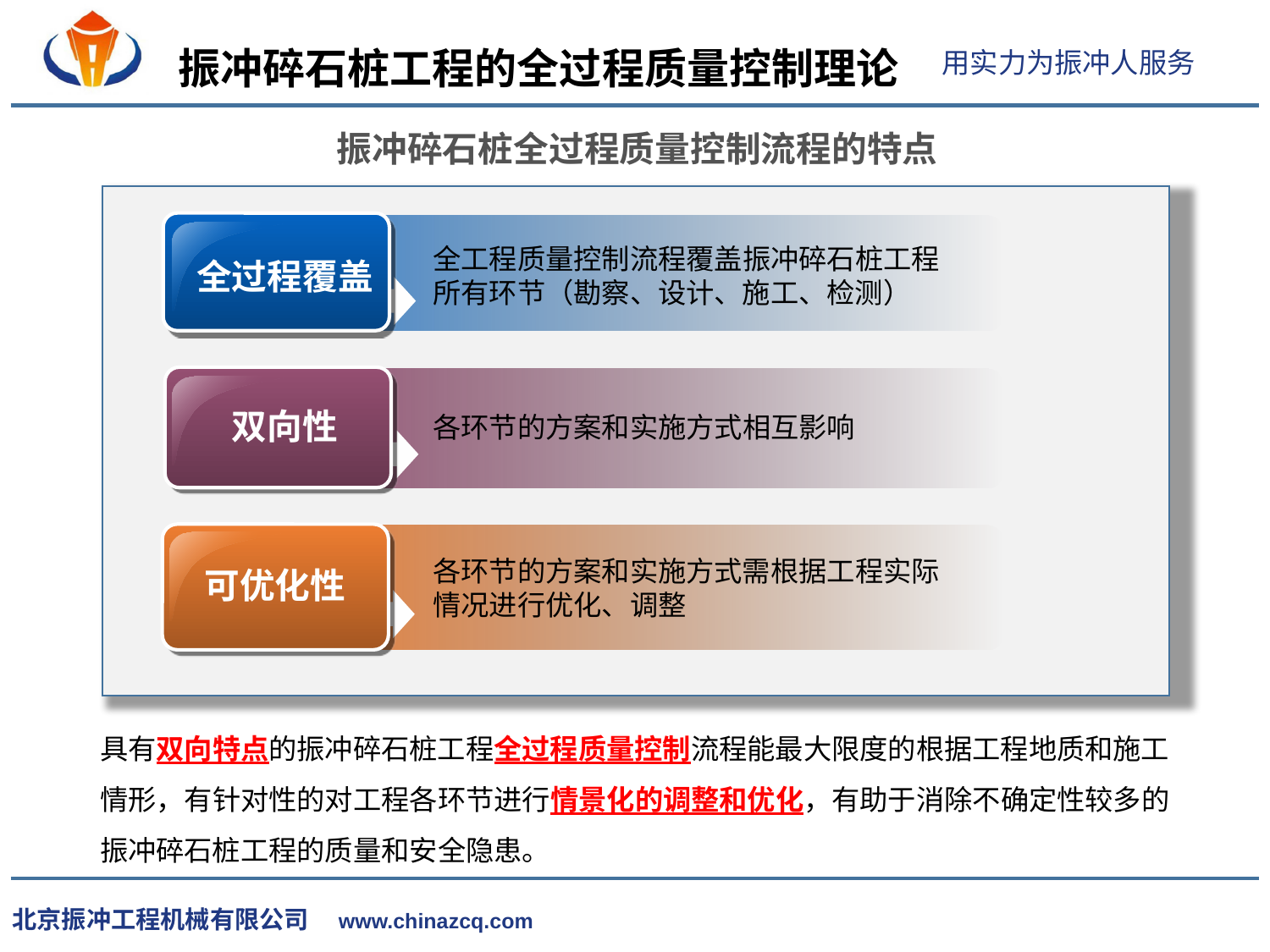

振冲碎石桩工程的全过程质量控制理论
振冲碎石桩全过程质量控制流程的特点

全工程质量控制流程覆盖振冲碎石桩工程所有环节（勘察、设计、施工、检测）
 全过程覆盖

 双向性
各环节的方案和实施方式相互影响

各环节的方案和实施方式需根据工程实际情况进行优化、调整
 可优化性

具有双向特点的振冲碎石桩工程全过程质量控制流程能最大限度的根据工程地质和施工情形，有针对性的对工程各环节进行情景化的调整和优化，有助于消除不确定性较多的振冲碎石桩工程的质量和安全隐患。